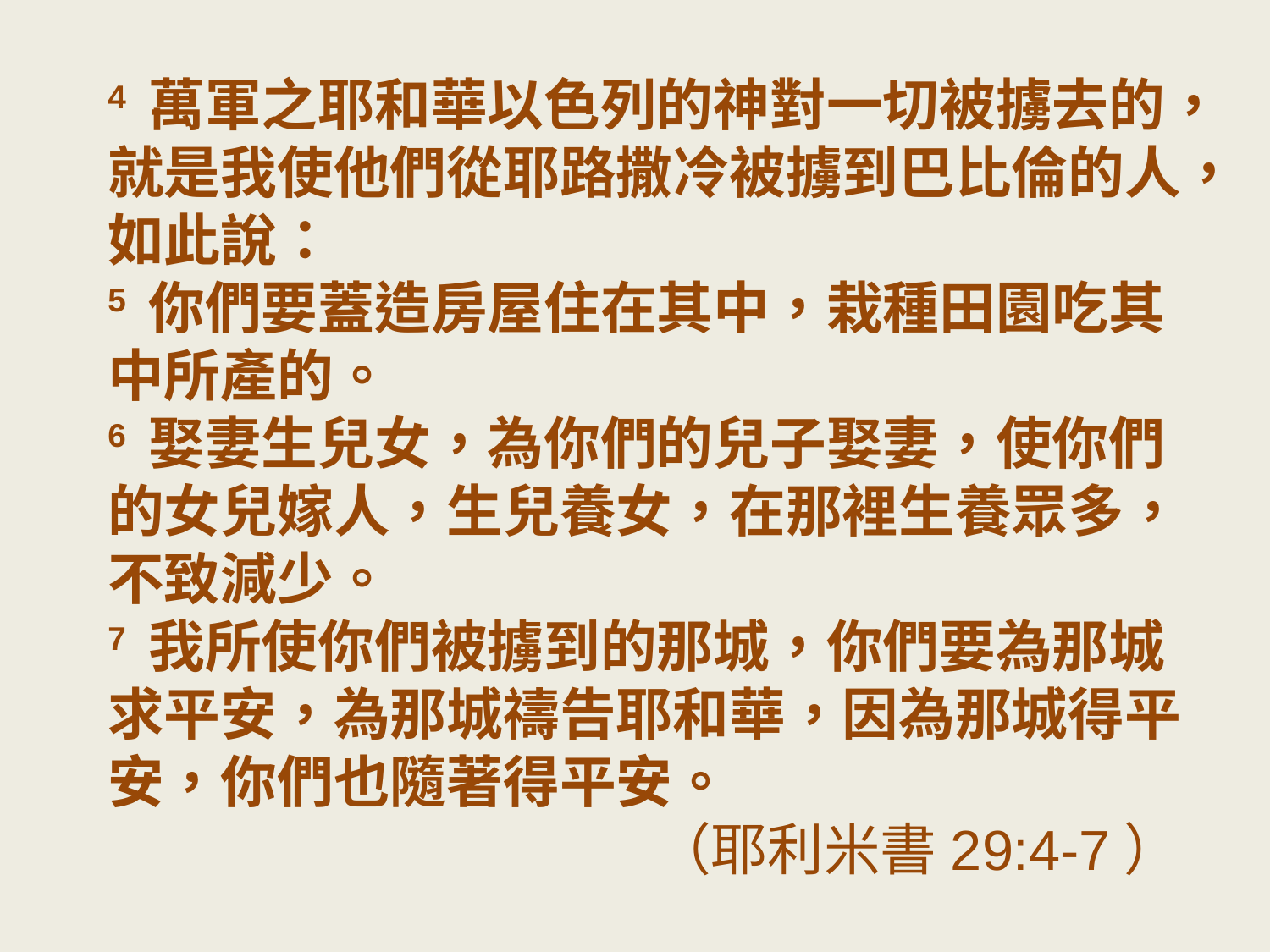

4 萬軍之耶和華以色列的神對一切被擄去的，就是我使他們從耶路撒冷被擄到巴比倫的人，如此說：
5 你們要蓋造房屋住在其中，栽種田園吃其中所產的。
6 娶妻生兒女，為你們的兒子娶妻，使你們的女兒嫁人，生兒養女，在那裡生養眾多，不致減少。
7 我所使你們被擄到的那城，你們要為那城求平安，為那城禱告耶和華，因為那城得平安，你們也隨著得平安。
                                          （耶利米書29:4-7）